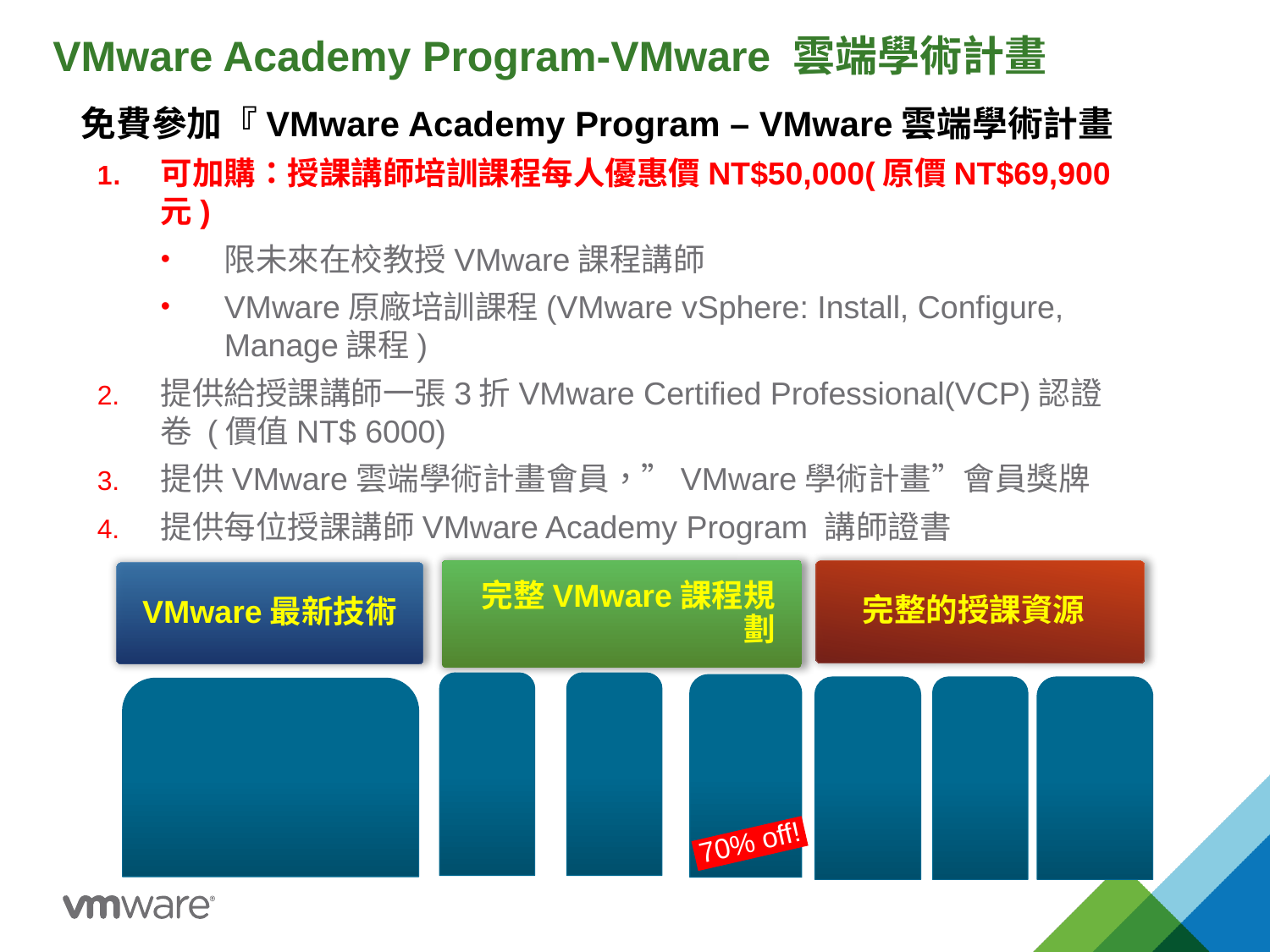

# VMware Academy Program-VMware 雲端學術計畫
	 免費參加『VMware Academy Program – VMware雲端學術計畫
可加購：授課講師培訓課程每人優惠價NT$50,000(原價NT$69,900元)
限未來在校教授VMware課程講師
VMware原廠培訓課程(VMware vSphere: Install, Configure, Manage課程)
提供給授課講師一張3折VMware Certified Professional(VCP)認證卷 (價值NT$ 6000)
提供VMware雲端學術計畫會員，”VMware學術計畫”會員獎牌
提供每位授課講師VMware Academy Program 講師證書
完整VMware課程規劃
完整的授課資源
VMware最新技術
課程
教材
線上
課程
教材
考試卷
折扣
講師
投影片
LAB
完整
講師
培訓
計畫
課程所需技術支援
70% off!